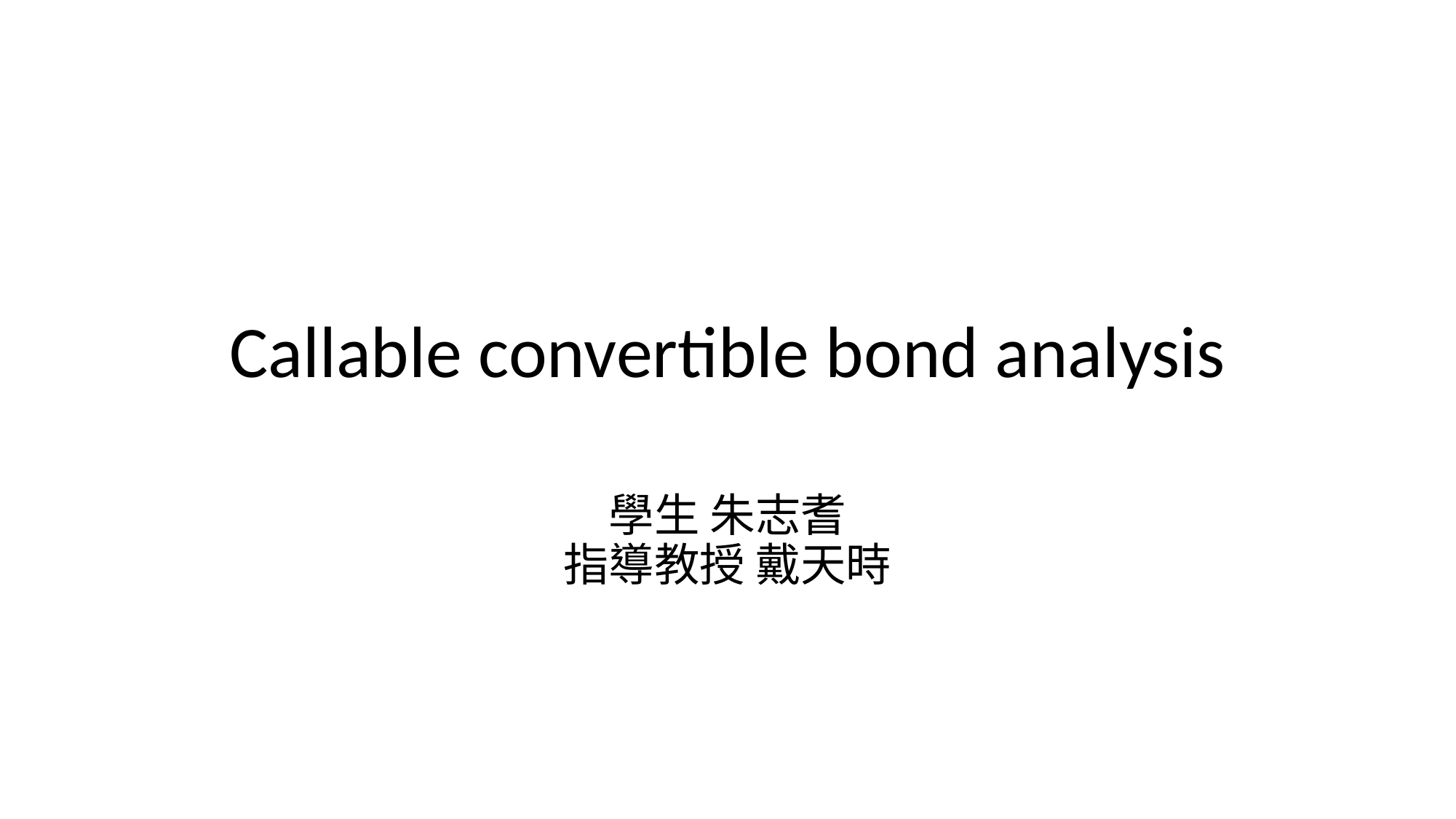

# Callable convertible bond analysis
學生 朱志耆
指導教授 戴天時